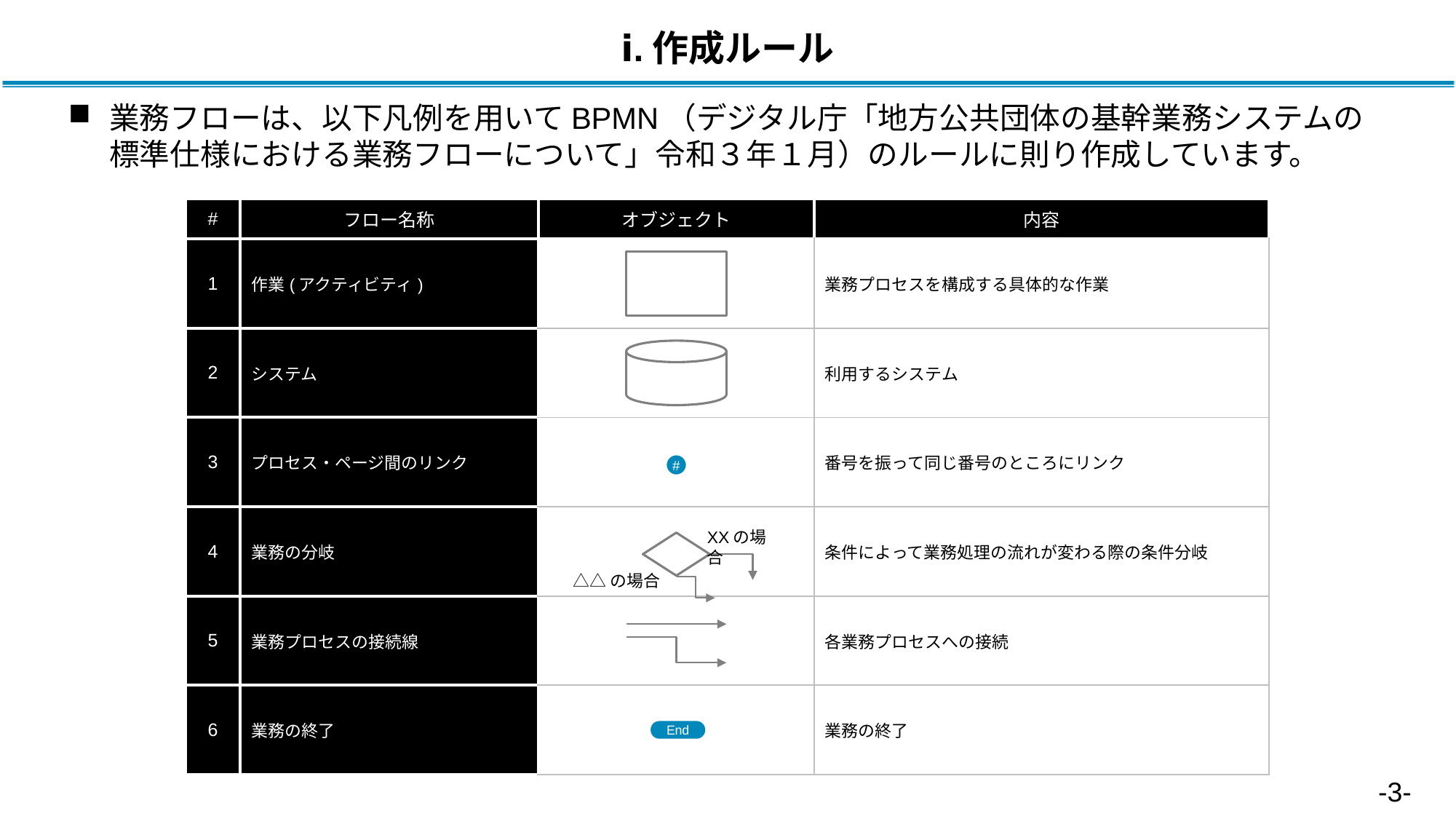

# ⅰ.作成ルール
業務フローは、以下凡例を用いてBPMN（デジタル庁「地方公共団体の基幹業務システムの標準仕様における業務フローについて」令和３年１月）のルールに則り作成しています。
| # | フロー名称 | オブジェクト | 内容 |
| --- | --- | --- | --- |
| 1 | 作業(アクティビティ) |  | 業務プロセスを構成する具体的な作業 |
| 2 | システム |  | 利用するシステム |
| 3 | プロセス・ページ間のリンク |  | 番号を振って同じ番号のところにリンク |
| 4 | 業務の分岐 |  | 条件によって業務処理の流れが変わる際の条件分岐 |
| 5 | 業務プロセスの接続線 |  | 各業務プロセスへの接続 |
| 6 | 業務の終了 |  | 業務の終了 |

#
XXの場合

△△の場合
End